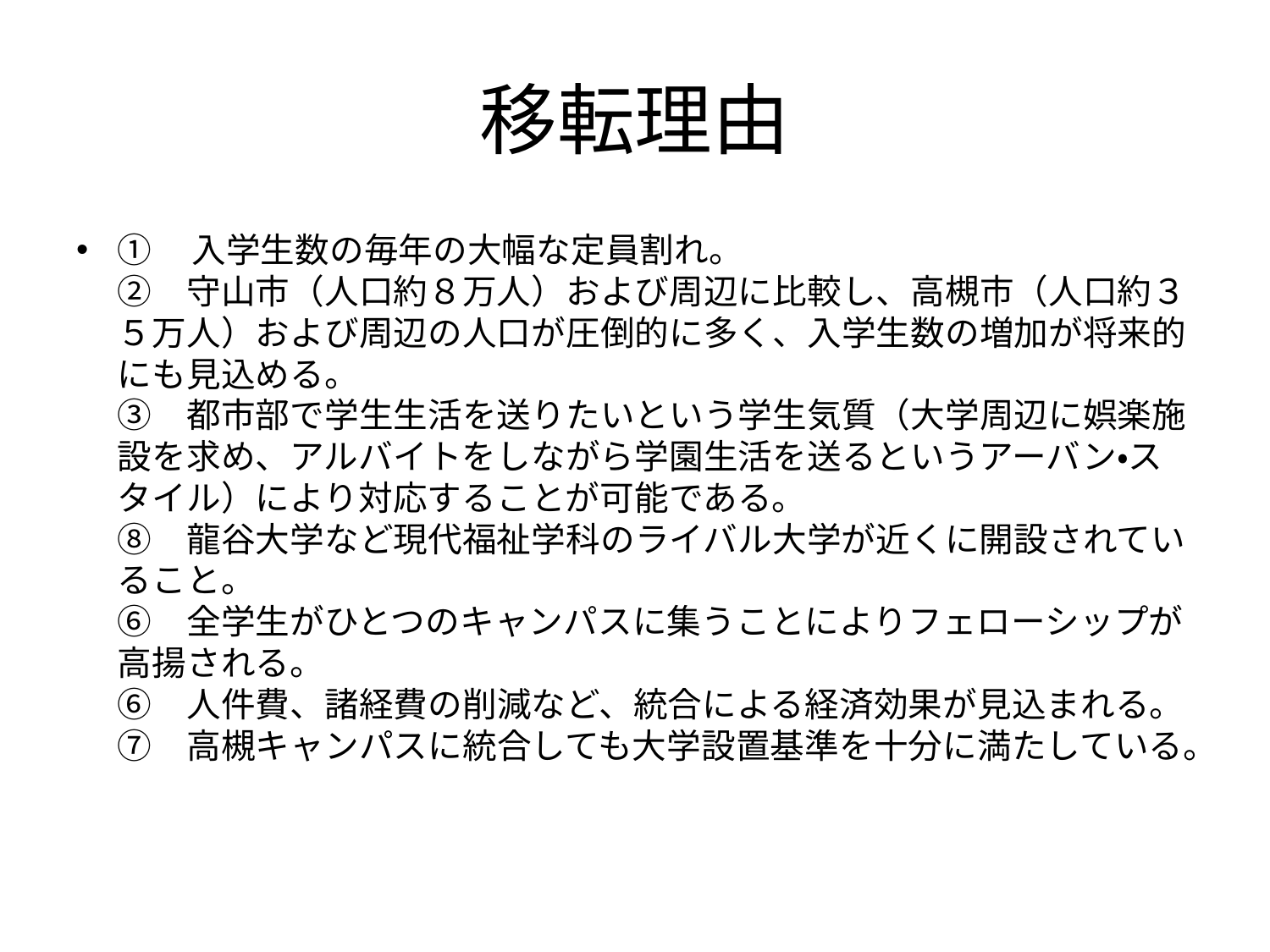

# 移転理由
①　入学生数の毎年の大幅な定員割れ。
②　守山市（人口約８万人）および周辺に比較し、高槻市（人口約３５万人）および周辺の人口が圧倒的に多く、入学生数の増加が将来的にも見込める。
③　都市部で学生生活を送りたいという学生気質（大学周辺に娯楽施設を求め、アルバイトをしながら学園生活を送るというアーバン・スタイル）により対応することが可能である。
⑧　龍谷大学など現代福祉学科のライバル大学が近くに開設されていること。
⑥　全学生がひとつのキャンパスに集うことによりフェローシップが高揚される。
⑥　人件費、諸経費の削減など、統合による経済効果が見込まれる。
⑦　高槻キャンパスに統合しても大学設置基準を十分に満たしている。